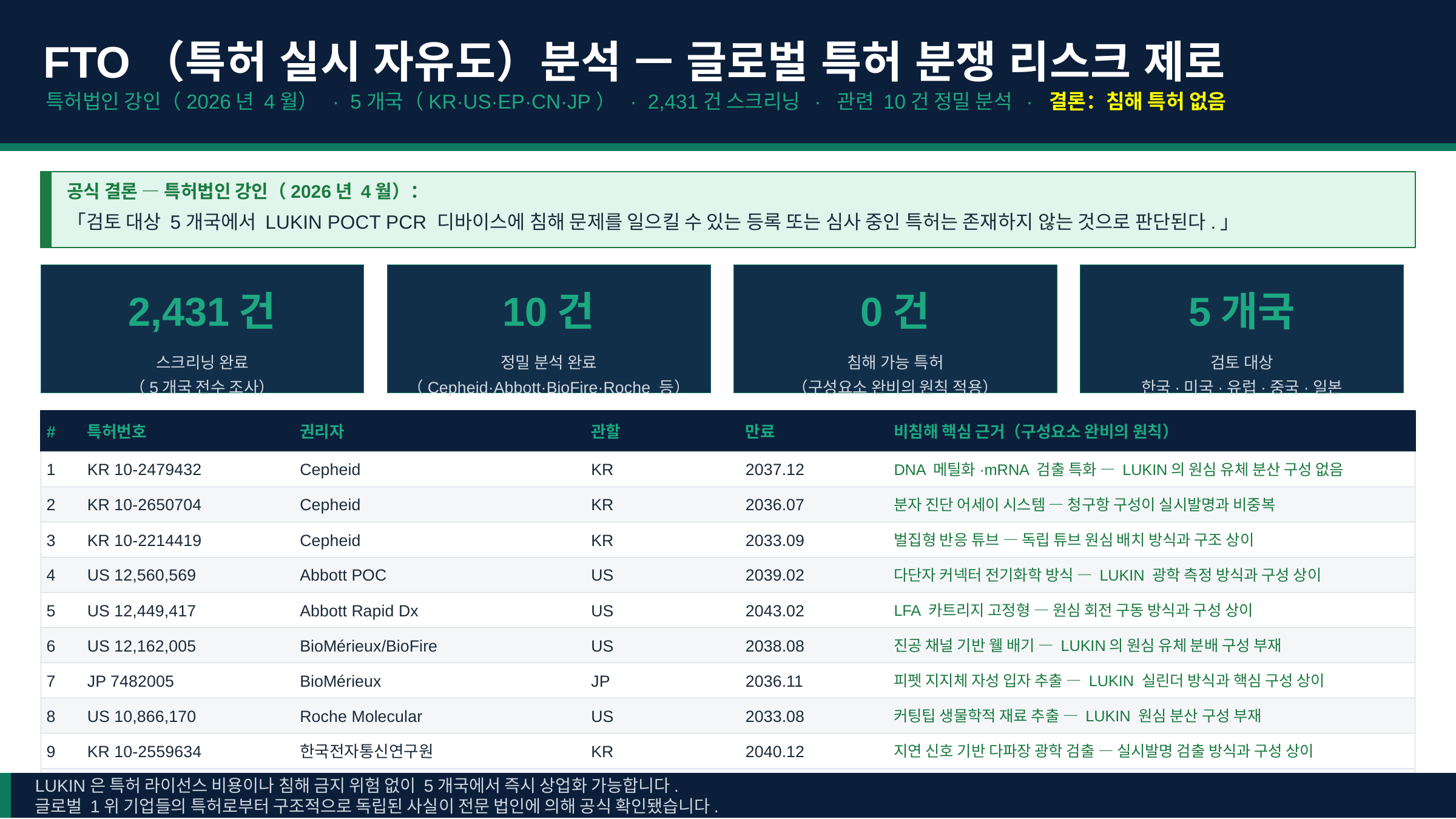

FTO（특허 실시 자유도）분석 — 글로벌 특허 분쟁 리스크 제로
특허법인 강인（2026년 4월）  ·  5개국（KR·US·EP·CN·JP）  ·  2,431건 스크리닝  ·  관련 10건 정밀 분석  ·  결론：침해 특허 없음

공식 결론 — 특허법인 강인（2026년 4월）：
「검토 대상 5개국에서 LUKIN POCT PCR 디바이스에 침해 문제를 일으킬 수 있는 등록 또는 심사 중인 특허는 존재하지 않는 것으로 판단된다.」

2,431건
10건
0건
5개국
스크리닝 완료
（5개국 전수 조사）
정밀 분석 완료
（Cepheid·Abbott·BioFire·Roche 등）
침해 가능 특허
（구성요소 완비의 원칙 적용）
검토 대상
한국·미국·유럽·중국·일본

#
특허번호
권리자
관할
만료
비침해 핵심 근거（구성요소 완비의 원칙）

1
KR 10-2479432
Cepheid
KR
2037.12
DNA 메틸화·mRNA 검출 특화 — LUKIN의 원심 유체 분산 구성 없음

2
KR 10-2650704
Cepheid
KR
2036.07
분자 진단 어세이 시스템 — 청구항 구성이 실시발명과 비중복

3
KR 10-2214419
Cepheid
KR
2033.09
벌집형 반응 튜브 — 독립 튜브 원심 배치 방식과 구조 상이

4
US 12,560,569
Abbott POC
US
2039.02
다단자 커넥터 전기화학 방식 — LUKIN 광학 측정 방식과 구성 상이

5
US 12,449,417
Abbott Rapid Dx
US
2043.02
LFA 카트리지 고정형 — 원심 회전 구동 방식과 구성 상이

6
US 12,162,005
BioMérieux/BioFire
US
2038.08
진공 채널 기반 웰 배기 — LUKIN의 원심 유체 분배 구성 부재

7
JP 7482005
BioMérieux
JP
2036.11
피펫 지지체 자성 입자 추출 — LUKIN 실린더 방식과 핵심 구성 상이

8
US 10,866,170
Roche Molecular
US
2033.08
커팅팁 생물학적 재료 추출 — LUKIN 원심 분산 구성 부재

9
KR 10-2559634
한국전자통신연구원
KR
2040.12
지연 신호 기반 다파장 광학 검출 — 실시발명 검출 방식과 구성 상이

10
KR 10-2355377
(주)레보스케치
KR
2039.08
링형 시료 용기 가열·냉각 — LUKIN 독립 펠티어 제어 방식과 상이

LUKIN은 특허 라이선스 비용이나 침해 금지 위험 없이 5개국에서 즉시 상업화 가능합니다.
글로벌 1위 기업들의 특허로부터 구조적으로 독립된 사실이 전문 법인에 의해 공식 확인됐습니다.